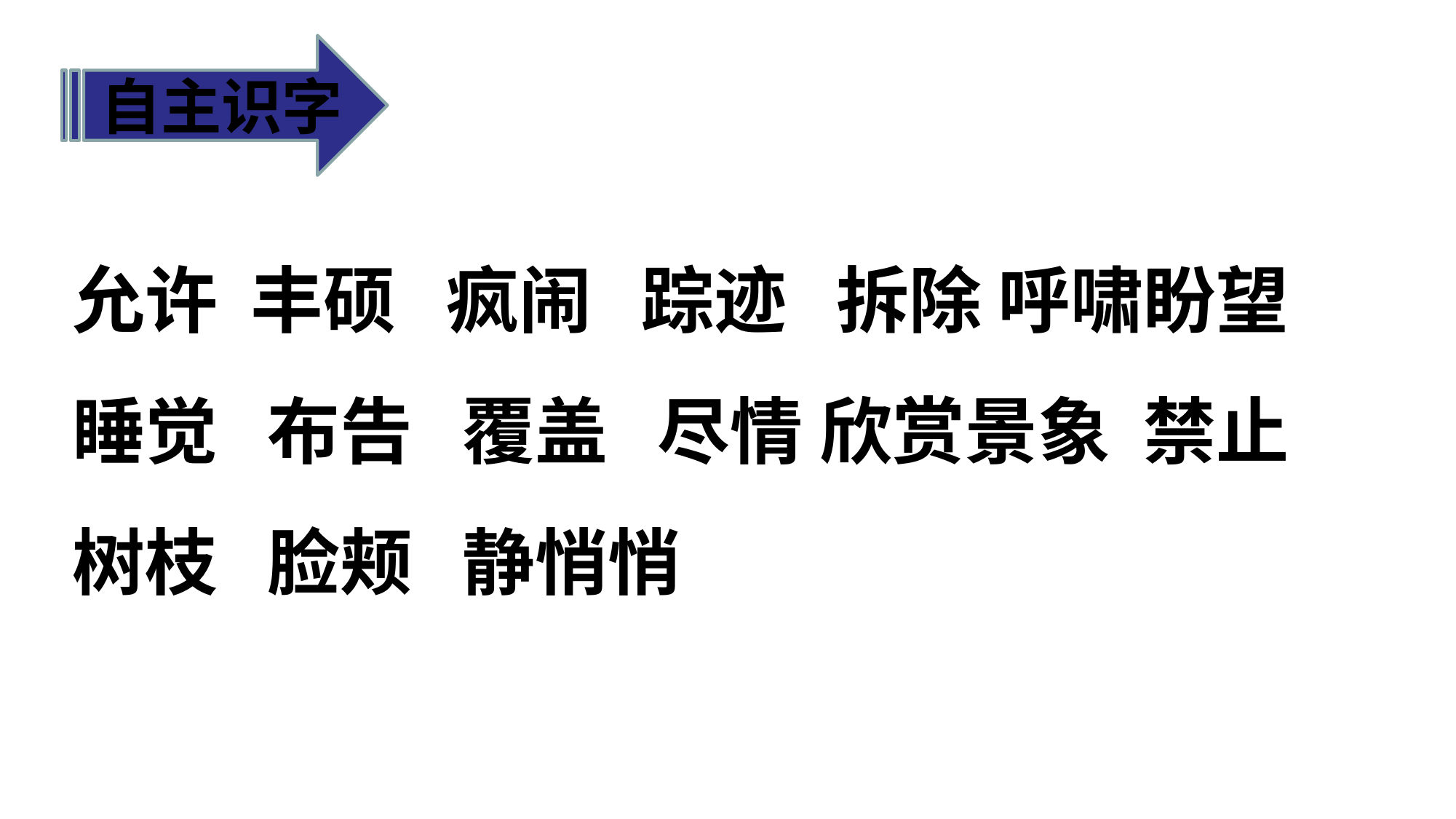

自主识字

允许  丰硕   疯闹   踪迹   拆除 呼啸盼望  睡觉   布告   覆盖   尽情 欣赏景象  禁止   树枝   脸颊   静悄悄